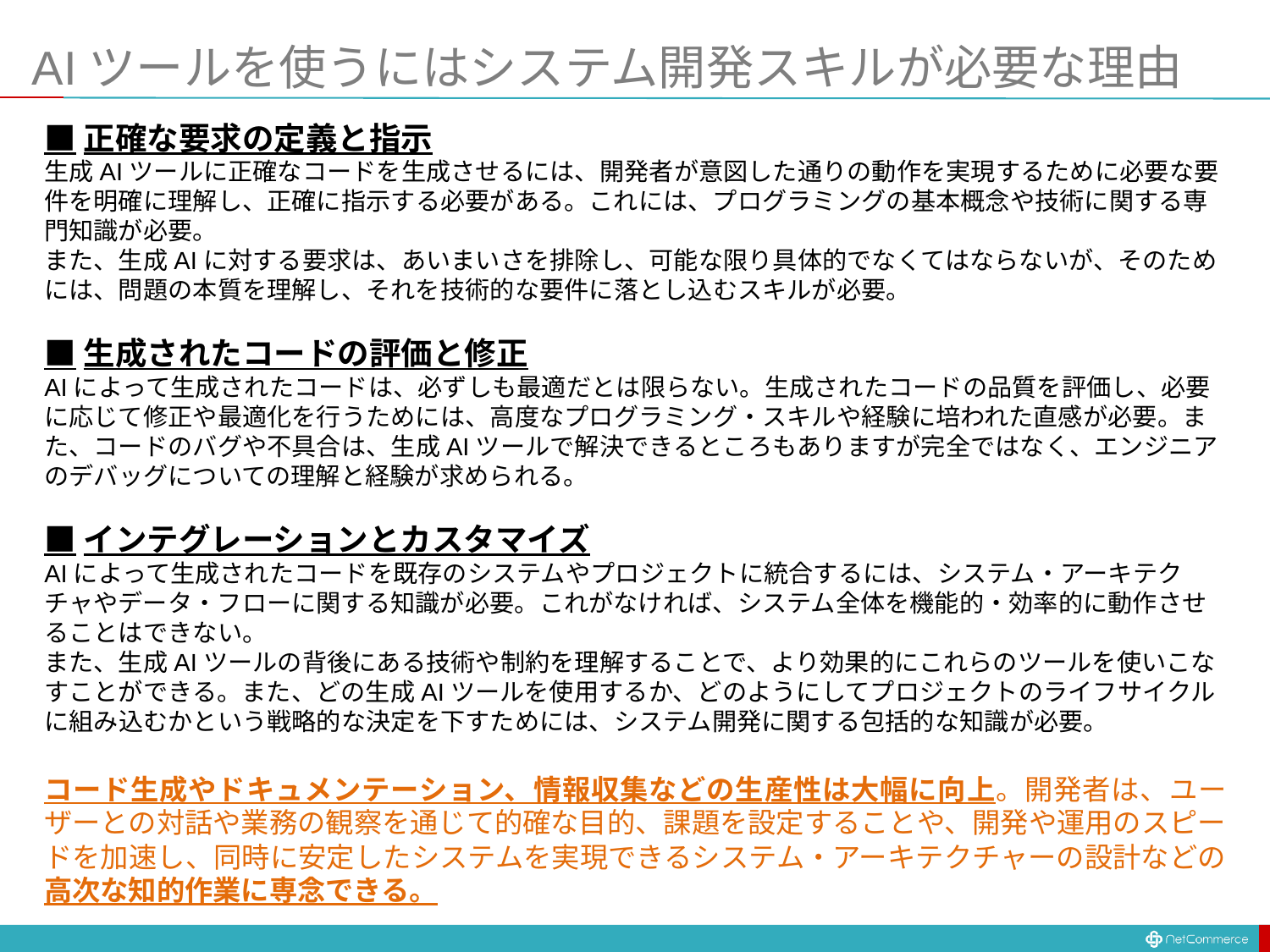

# AIツールを使うにはシステム開発スキルが必要な理由
■正確な要求の定義と指示
生成AIツールに正確なコードを生成させるには、開発者が意図した通りの動作を実現するために必要な要件を明確に理解し、正確に指示する必要がある。これには、プログラミングの基本概念や技術に関する専門知識が必要。
また、生成AIに対する要求は、あいまいさを排除し、可能な限り具体的でなくてはならないが、そのためには、問題の本質を理解し、それを技術的な要件に落とし込むスキルが必要。

■生成されたコードの評価と修正
AIによって生成されたコードは、必ずしも最適だとは限らない。生成されたコードの品質を評価し、必要に応じて修正や最適化を行うためには、高度なプログラミング・スキルや経験に培われた直感が必要。また、コードのバグや不具合は、生成AIツールで解決できるところもありますが完全ではなく、エンジニアのデバッグについての理解と経験が求められる。

■インテグレーションとカスタマイズ
AIによって生成されたコードを既存のシステムやプロジェクトに統合するには、システム・アーキテクチャやデータ・フローに関する知識が必要。これがなければ、システム全体を機能的・効率的に動作させることはできない。
また、生成AIツールの背後にある技術や制約を理解することで、より効果的にこれらのツールを使いこなすことができる。また、どの生成AIツールを使用するか、どのようにしてプロジェクトのライフサイクルに組み込むかという戦略的な決定を下すためには、システム開発に関する包括的な知識が必要。
コード生成やドキュメンテーション、情報収集などの生産性は大幅に向上。開発者は、ユーザーとの対話や業務の観察を通じて的確な目的、課題を設定することや、開発や運用のスピードを加速し、同時に安定したシステムを実現できるシステム・アーキテクチャーの設計などの高次な知的作業に専念できる。